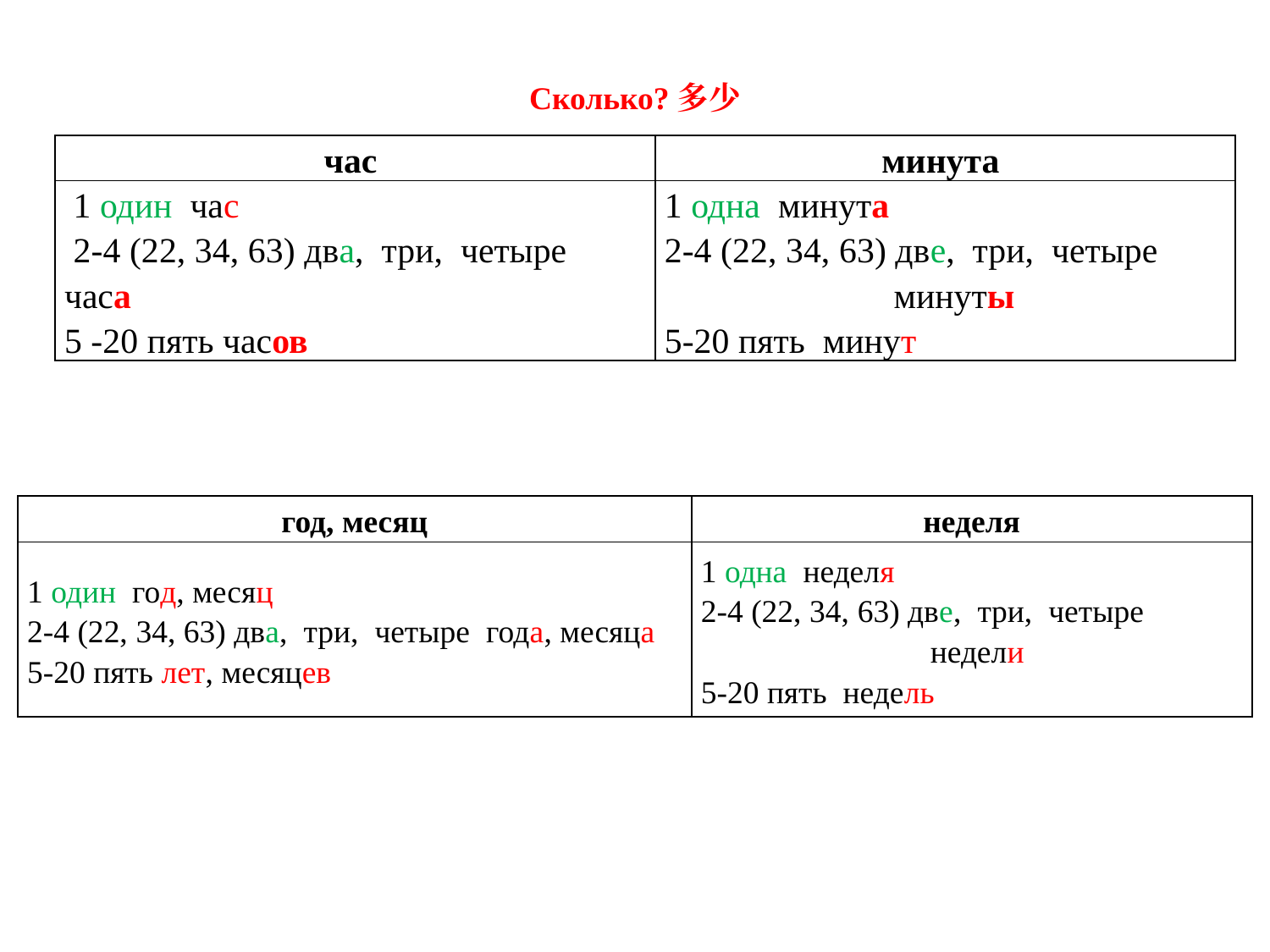

Сколько?多少
| час | минута |
| --- | --- |
| 1 один час 2-4 (22, 34, 63) два, три, четыре часа 5 -20 пять часов | 1 одна минута 2-4 (22, 34, 63) две, три, четыре минуты 5-20 пять минут |
| год, месяц | неделя |
| --- | --- |
| 1 один год, месяц 2-4 (22, 34, 63) два, три, четыре года, месяца 5-20 пять лет, месяцев | 1 одна неделя 2-4 (22, 34, 63) две, три, четыре недели 5-20 пять недель |